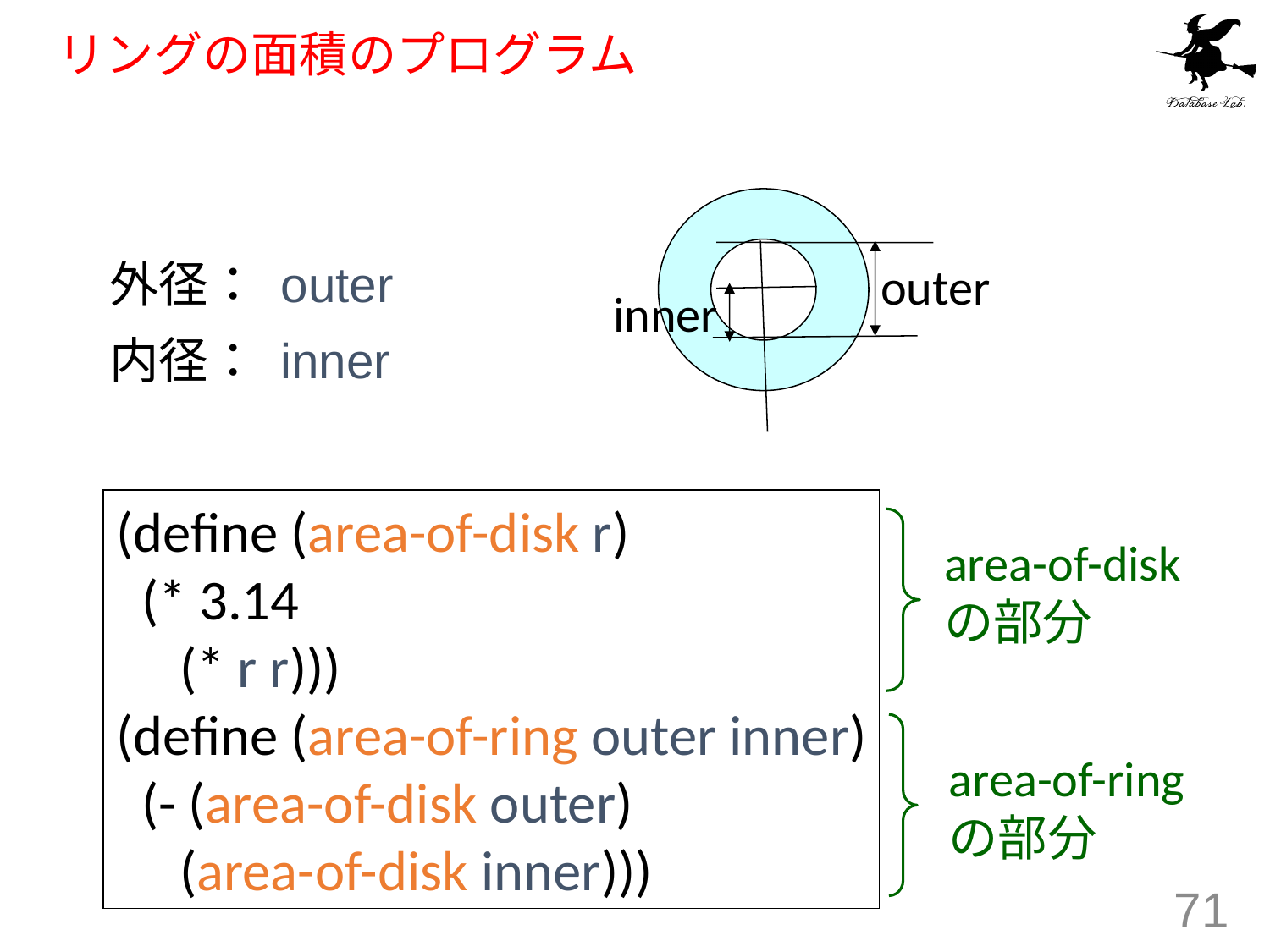

# リングの面積のプログラム

外径： outer
内径： inner

     outer
inner

(define (area-of-disk r)
  (* 3.14
     (* r r)))
(define (area-of-ring outer inner)
  (- (area-of-disk outer)
     (area-of-disk inner)))

area-of-disk
の部分

area-of-ring
の部分
71